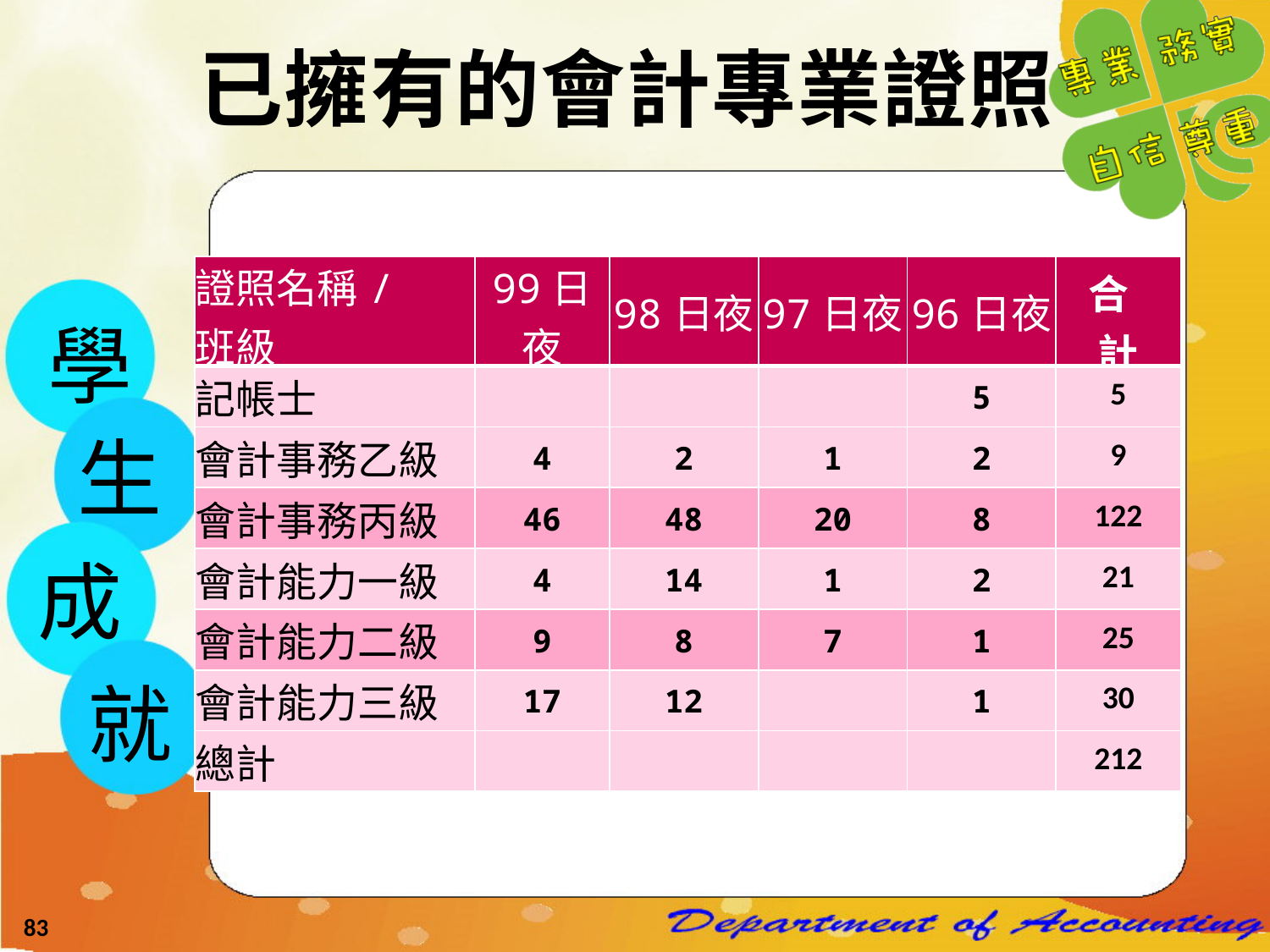

已擁有的會計專業證照
| 證照名稱/ 班級 | 99日夜 | 98日夜 | 97日夜 | 96日夜 | 合 計 |
| --- | --- | --- | --- | --- | --- |
| 記帳士 |  |  |  | 5 | 5 |
| 會計事務乙級 | 4 | 2 | 1 | 2 | 9 |
| 會計事務丙級 | 46 | 48 | 20 | 8 | 122 |
| 會計能力一級 | 4 | 14 | 1 | 2 | 21 |
| 會計能力二級 | 9 | 8 | 7 | 1 | 25 |
| 會計能力三級 | 17 | 12 |  | 1 | 30 |
| 總計 |  |  |  |  | 212 |
學
生
成
就
83